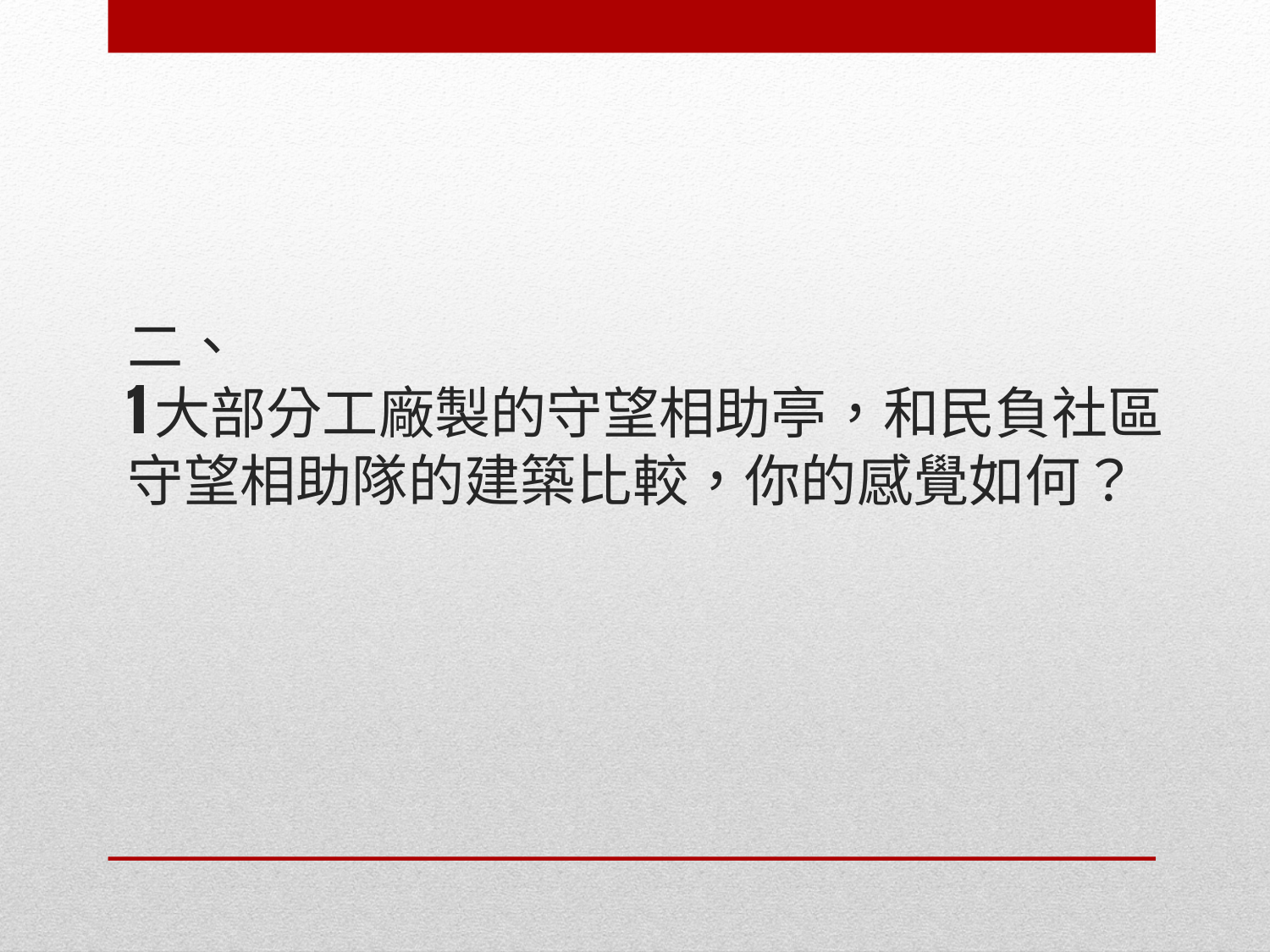

# 二、 1大部分工廠製的守望相助亭，和民負社區守望相助隊的建築比較，你的感覺如何？